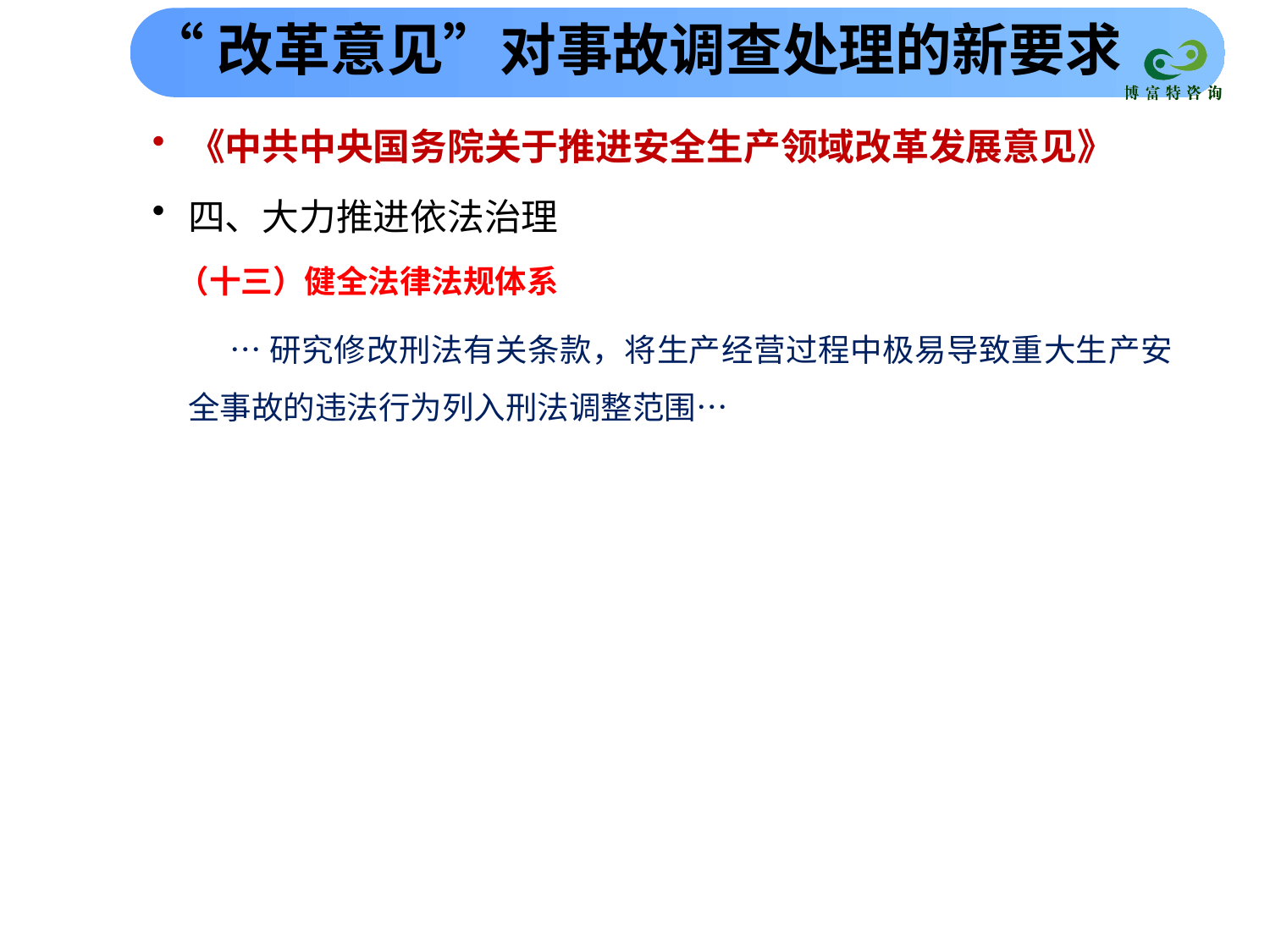

“改革意见”对事故调查处理的新要求
《中共中央国务院关于推进安全生产领域改革发展意见》

四、大力推进依法治理
  （十三）健全法律法规体系
          …研究修改刑法有关条款，将生产经营过程中极易导致重大生产安全事故的违法行为列入刑法调整范围…